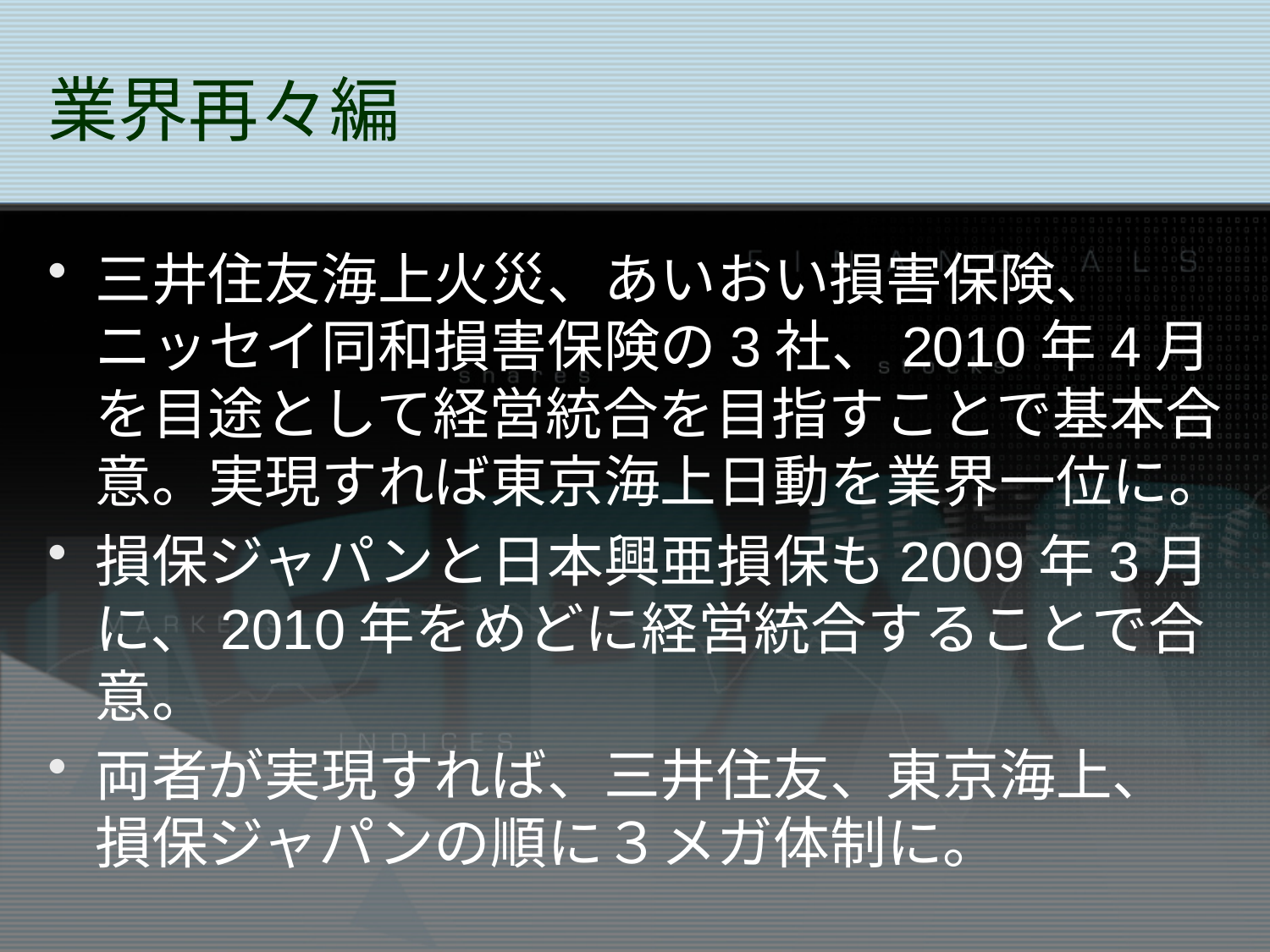

# 業界再々編
三井住友海上火災、あいおい損害保険、ニッセイ同和損害保険の3社、2010年4月を目途として経営統合を目指すことで基本合意。実現すれば東京海上日動を業界一位に。
損保ジャパンと日本興亜損保も2009年3月に、2010年をめどに経営統合することで合意。
両者が実現すれば、三井住友、東京海上、損保ジャパンの順に３メガ体制に。